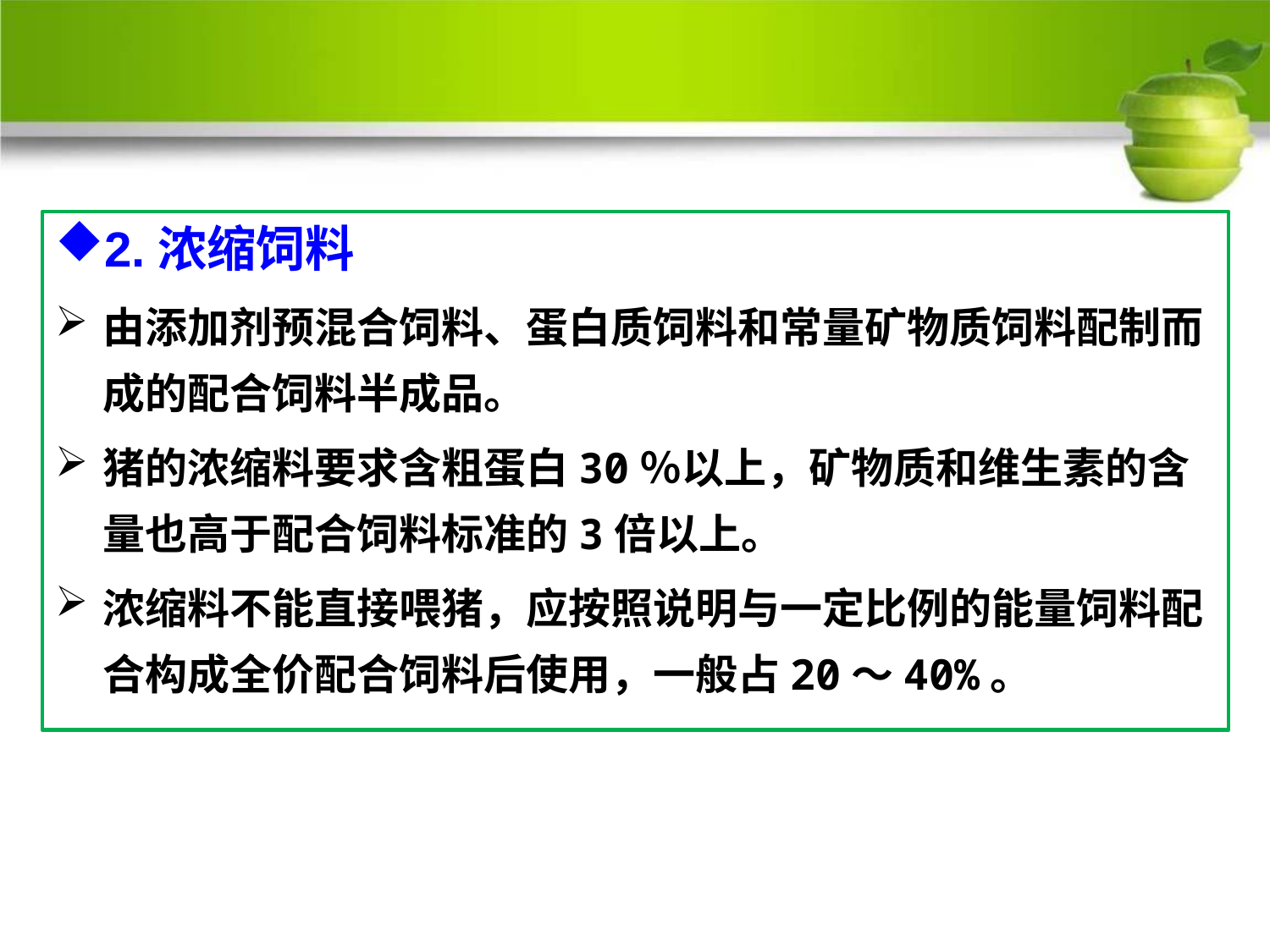

2.浓缩饲料
由添加剂预混合饲料、蛋白质饲料和常量矿物质饲料配制而成的配合饲料半成品。
猪的浓缩料要求含粗蛋白30％以上，矿物质和维生素的含量也高于配合饲料标准的3倍以上。
浓缩料不能直接喂猪，应按照说明与一定比例的能量饲料配合构成全价配合饲料后使用，一般占20～40%。